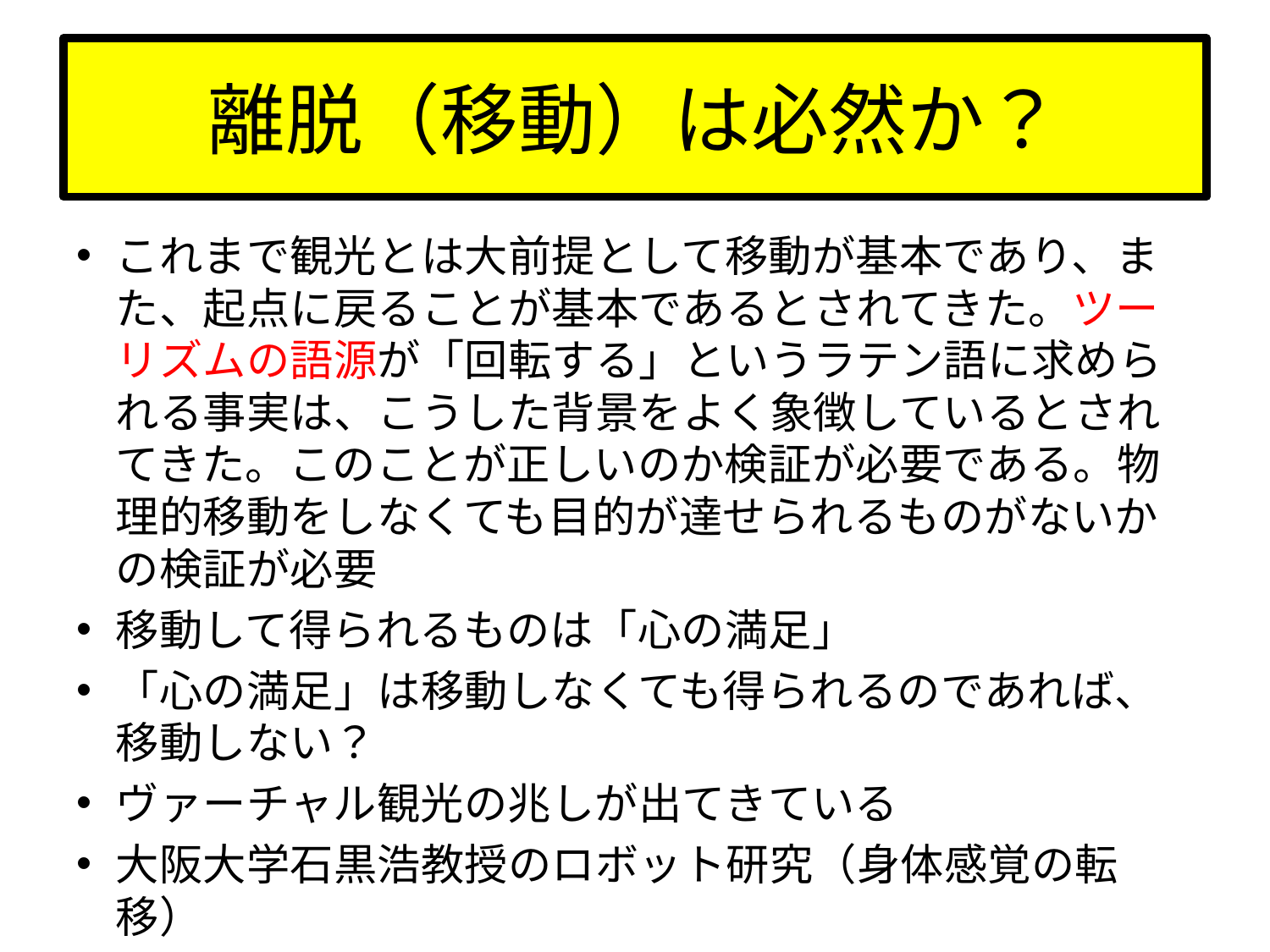

# 離脱（移動）は必然か？
これまで観光とは大前提として移動が基本であり、また、起点に戻ることが基本であるとされてきた。ツーリズムの語源が「回転する」というラテン語に求められる事実は、こうした背景をよく象徴しているとされてきた。このことが正しいのか検証が必要である。物理的移動をしなくても目的が達せられるものがないかの検証が必要
移動して得られるものは「心の満足」
「心の満足」は移動しなくても得られるのであれば、移動しない？
ヴァーチャル観光の兆しが出てきている
大阪大学石黒浩教授のロボット研究（身体感覚の転移）